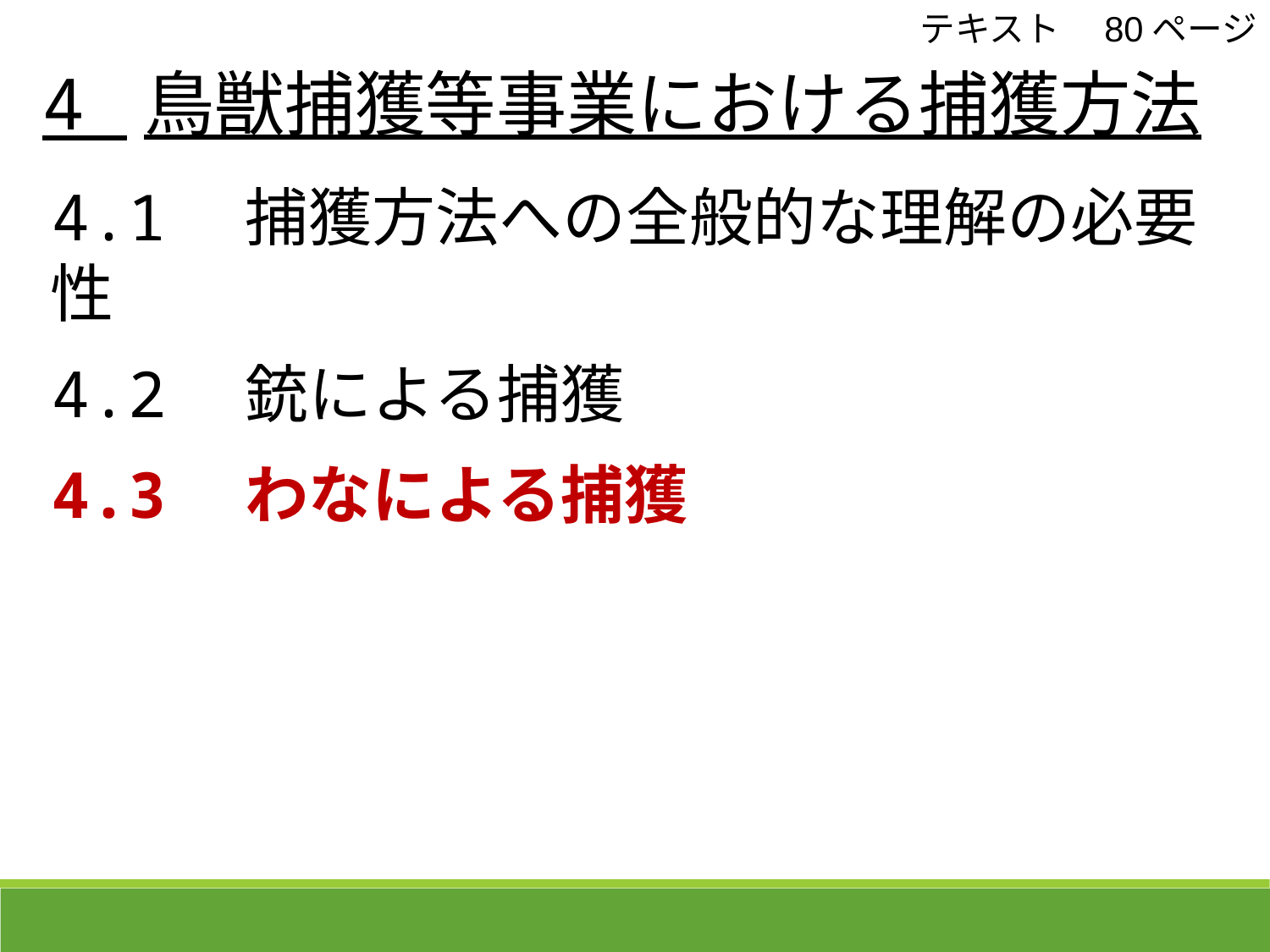

テキスト　80ページ
 4 鳥獣捕獲等事業における捕獲方法
4.1　捕獲方法への全般的な理解の必要性
4.2　銃による捕獲
4.3　わなによる捕獲